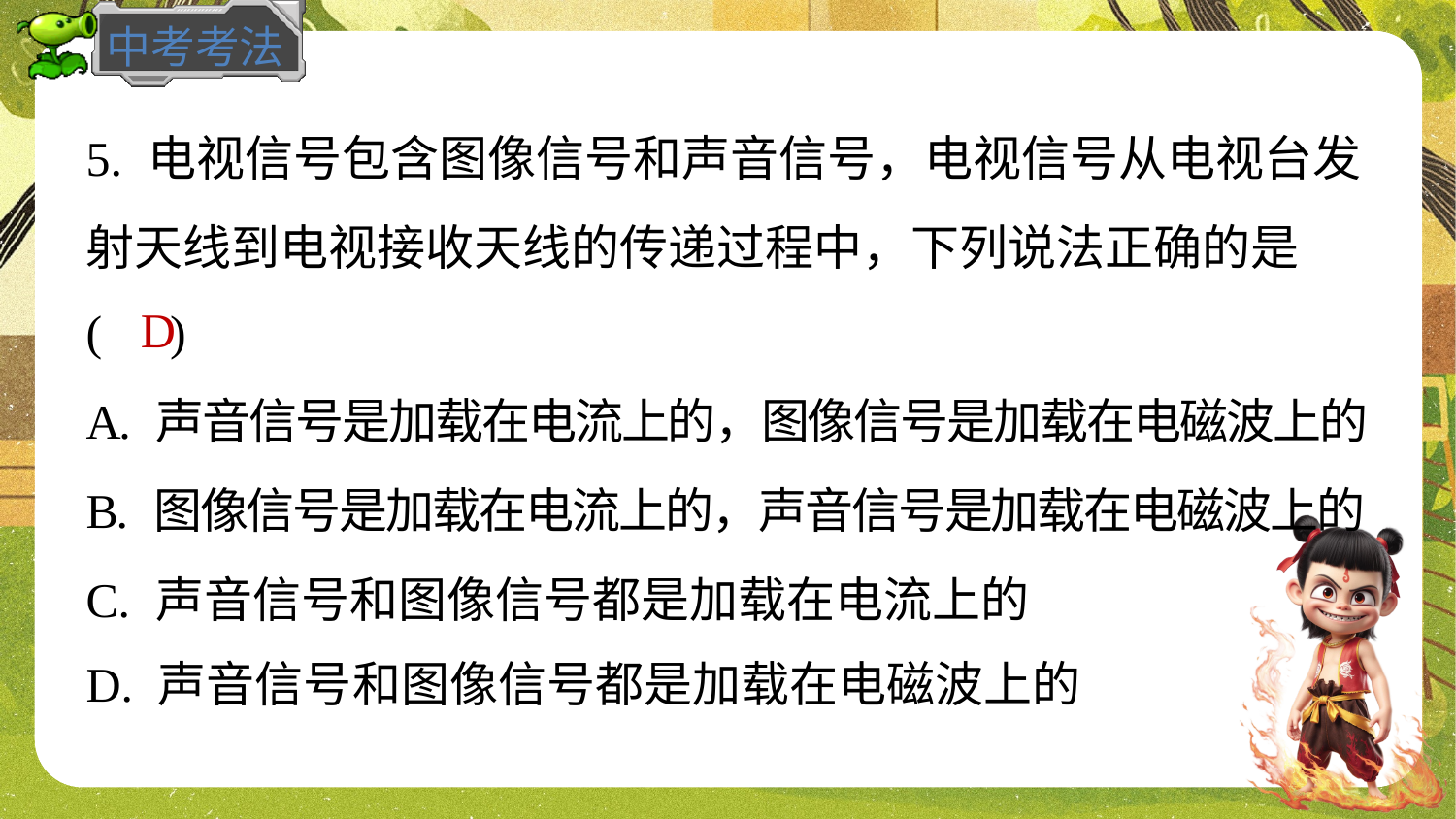

5. 电视信号包含图像信号和声音信号，电视信号从电视台发
射天线到电视接收天线的传递过程中，下列说法正确的是
(     )
D
A. 声音信号是加载在电流上的，图像信号是加载在电磁波上的
B. 图像信号是加载在电流上的，声音信号是加载在电磁波上的
C. 声音信号和图像信号都是加载在电流上的
D. 声音信号和图像信号都是加载在电磁波上的